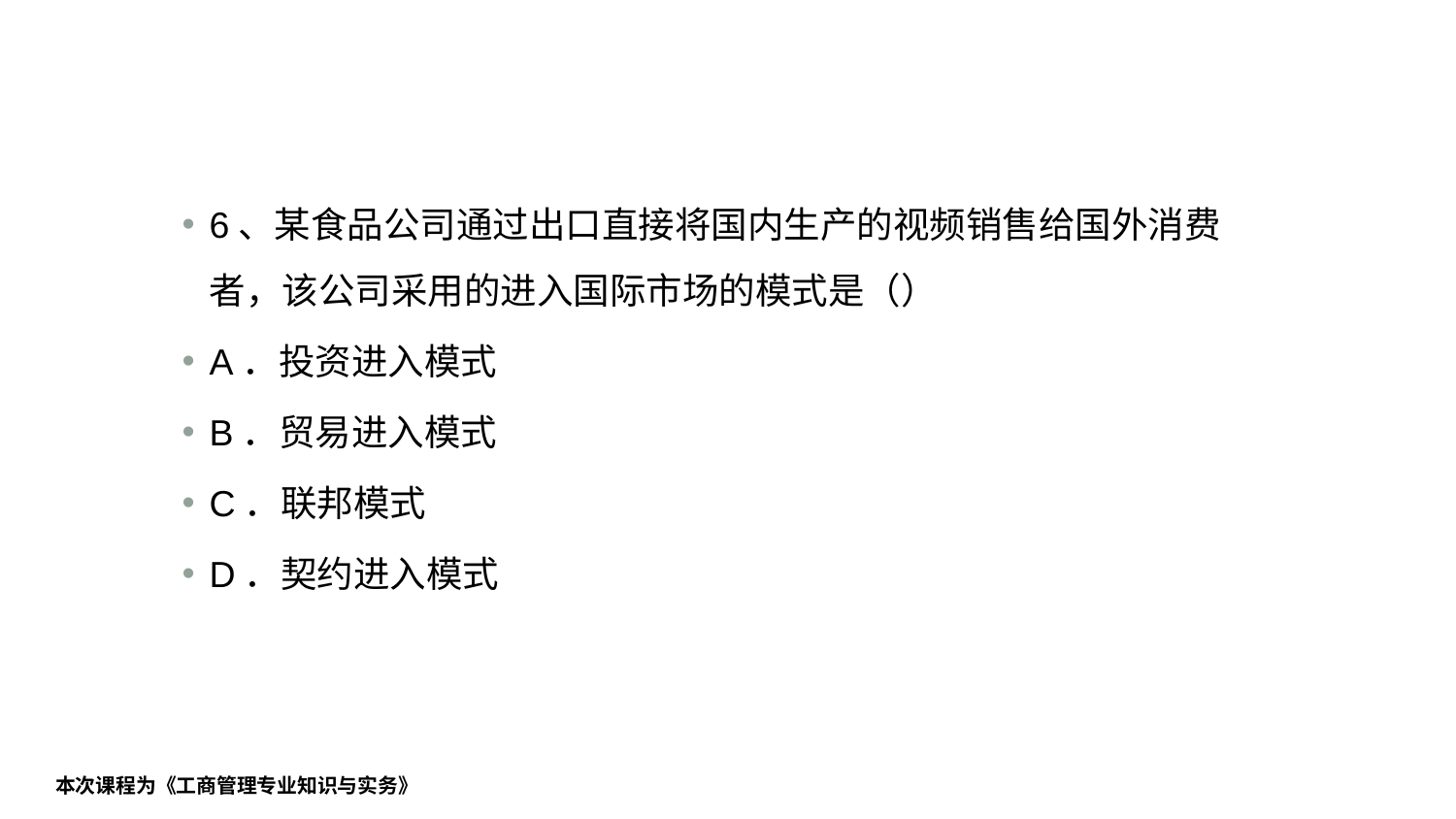

#
6、某食品公司通过出口直接将国内生产的视频销售给国外消费者，该公司采用的进入国际市场的模式是（）
A．投资进入模式
B．贸易进入模式
C．联邦模式
D．契约进入模式